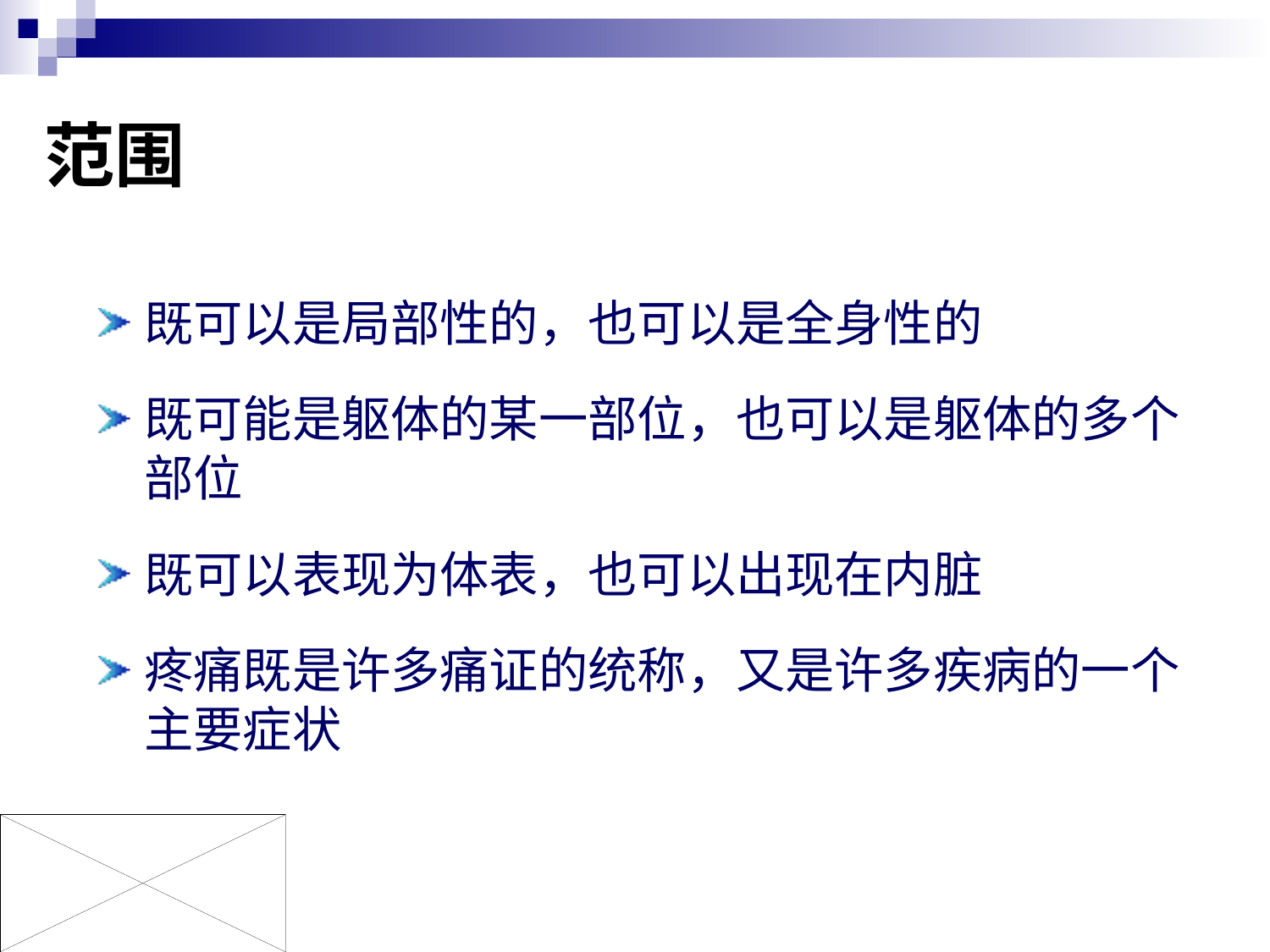

# 范围
既可以是局部性的，也可以是全身性的
既可能是躯体的某一部位，也可以是躯体的多个部位
既可以表现为体表，也可以出现在内脏
疼痛既是许多痛证的统称，又是许多疾病的一个主要症状